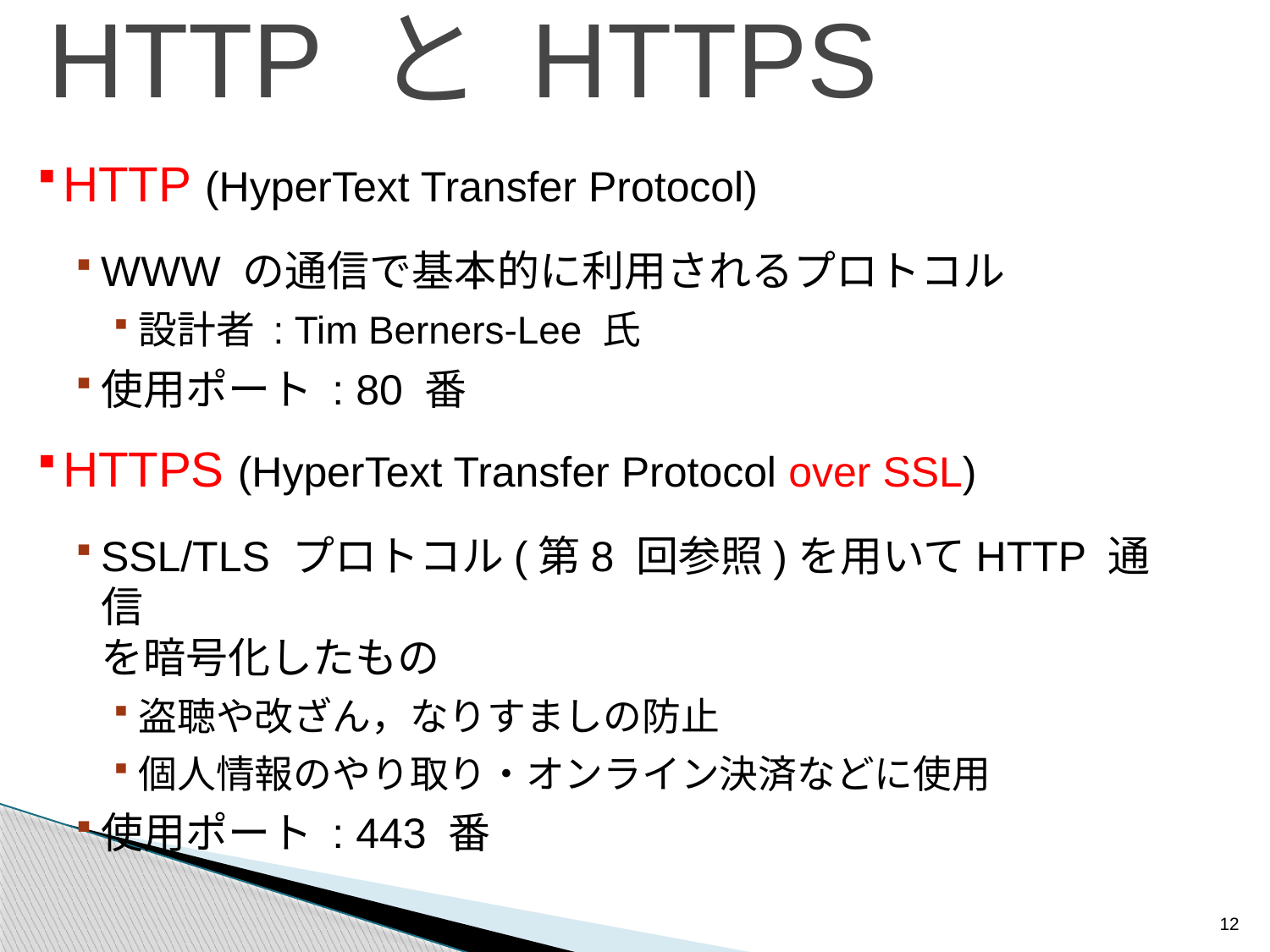

# HTTP と HTTPS
HTTP (HyperText Transfer Protocol)
WWW の通信で基本的に利用されるプロトコル
設計者 : Tim Berners-Lee 氏
使用ポート : 80 番
HTTPS (HyperText Transfer Protocol over SSL)
SSL/TLS プロトコル(第8 回参照)を用いてHTTP 通信
を暗号化したもの
盗聴や改ざん，なりすましの防止
個人情報のやり取り・オンライン決済などに使用
使用ポート : 443 番
12